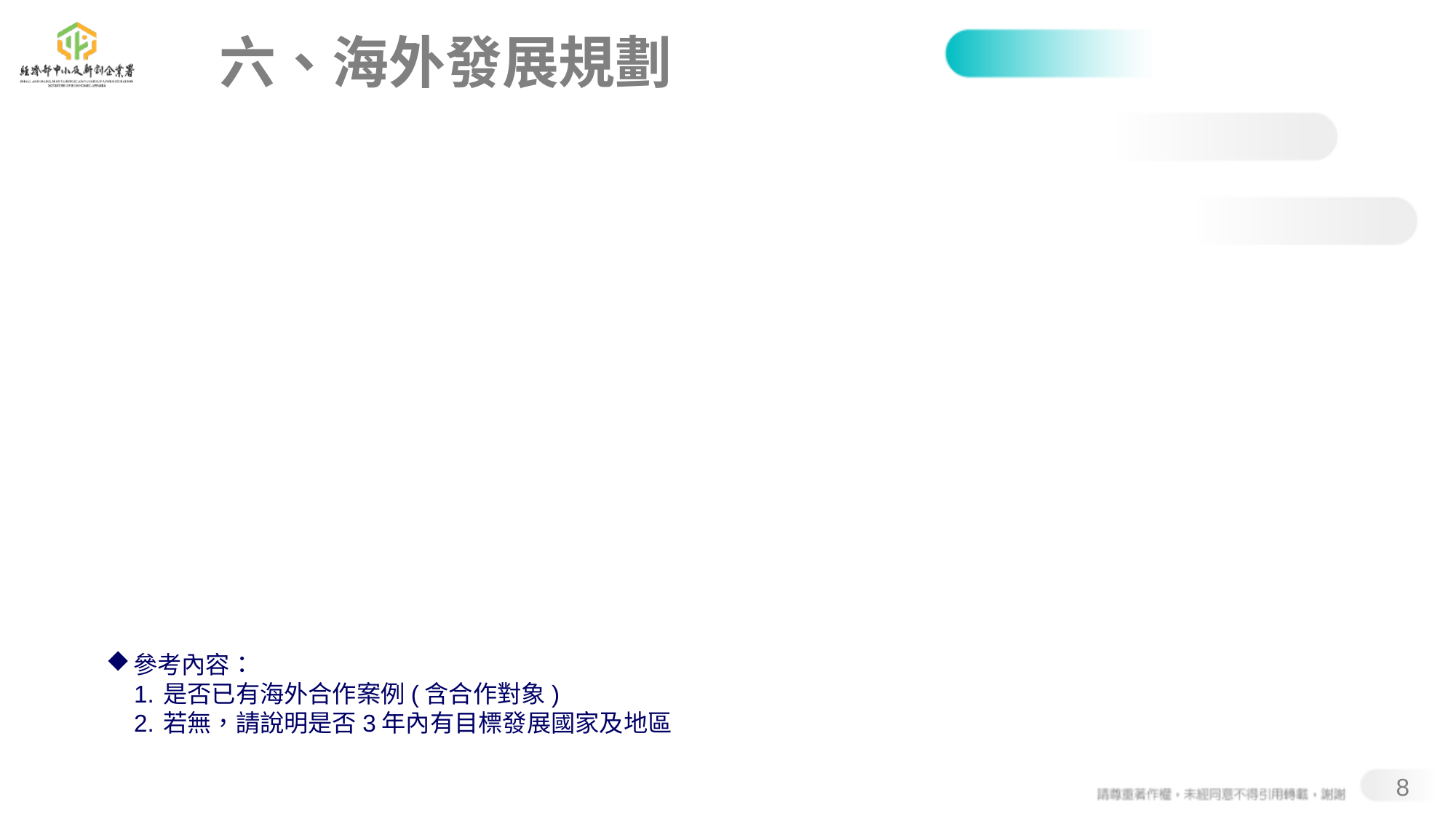

# 六、海外發展規劃

參考內容：
是否已有海外合作案例(含合作對象)
若無，請說明是否3年內有目標發展國家及地區
8